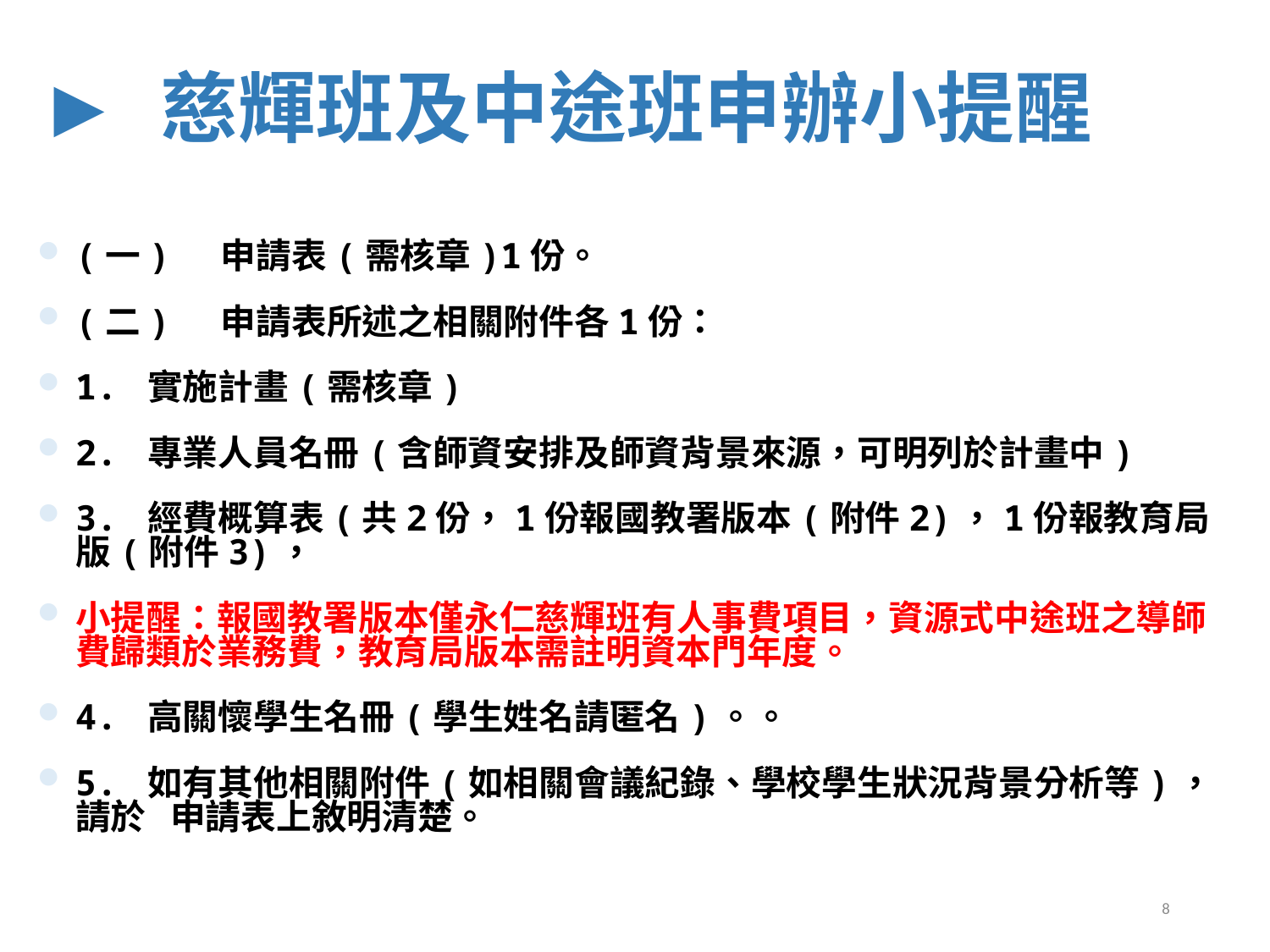

► 慈輝班及中途班申辦小提醒
(一)  申請表(需核章)1份。
(二)  申請表所述之相關附件各1份：
1. 實施計畫(需核章)
2. 專業人員名冊(含師資安排及師資背景來源，可明列於計畫中)
3. 經費概算表(共2份，1份報國教署版本(附件2)，1份報教育局版(附件3)，
小提醒：報國教署版本僅永仁慈輝班有人事費項目，資源式中途班之導師費歸類於業務費，教育局版本需註明資本門年度。
4. 高關懷學生名冊(學生姓名請匿名)。。
5. 如有其他相關附件(如相關會議紀錄、學校學生狀況背景分析等)，請於   申請表上敘明清楚。
8